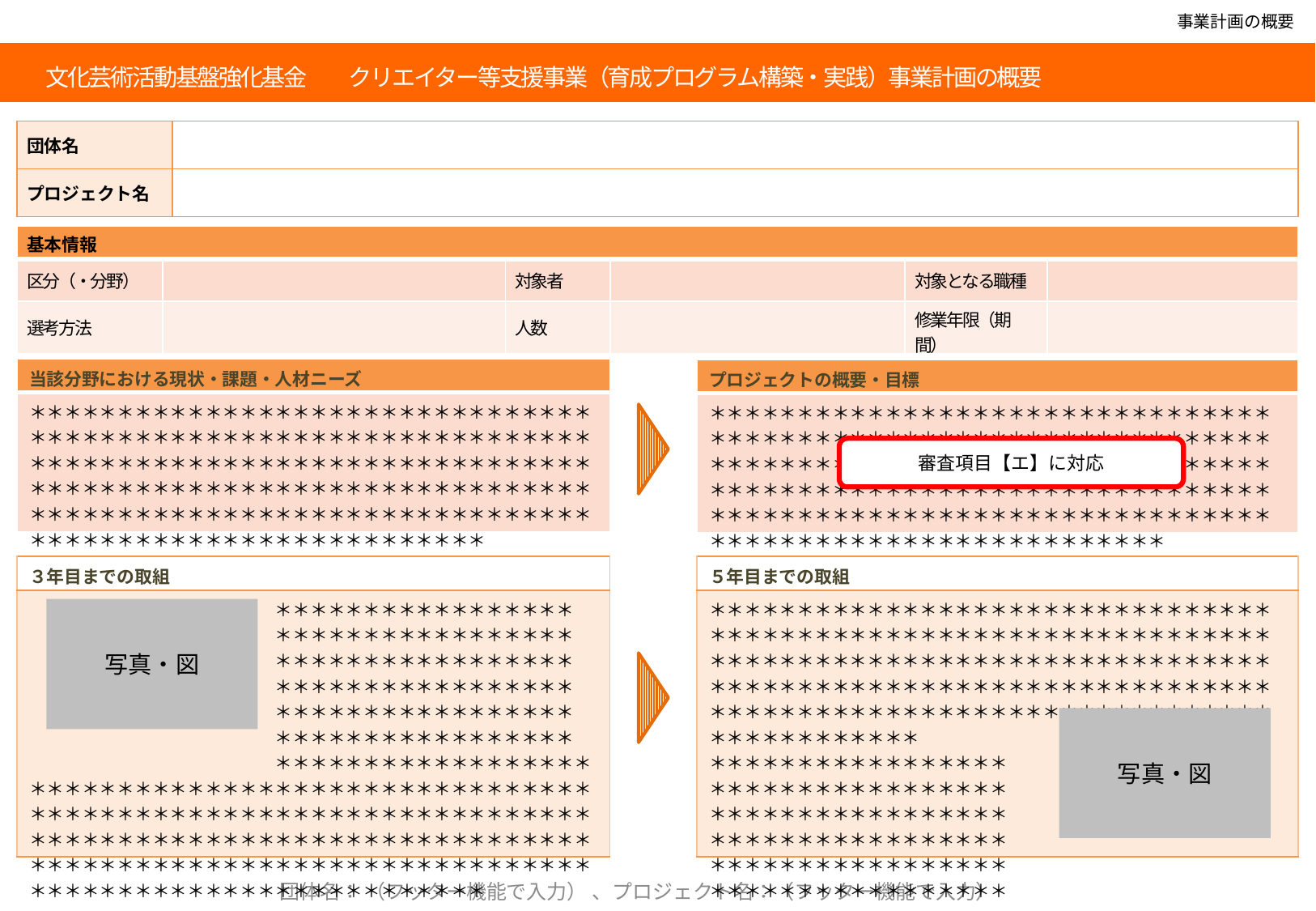

令和２年度「就職・転職支援のための大学リカレント教育推進事業（就職・転職支援のためのリカレント教育プログラムの開発・実施）」企画提案書（a：求職支援）(P2)
事業計画の概要
　文化芸術活動基盤強化基金　　クリエイター等支援事業（育成プログラム構築・実践）事業計画の概要
| 団体名 |  |
| --- | --- |
| プロジェクト名 |  |
| 基本情報 |  |  |  |  |  |
| --- | --- | --- | --- | --- | --- |
| 区分（・分野） |  | 対象者 |  | 対象となる職種 |  |
| 選考方法 |  | 人数 |  | 修業年限（期間） |  |
| 当該分野における現状・課題・人材ニーズ |
| --- |
| ＊＊＊＊＊＊＊＊＊＊＊＊＊＊＊＊＊＊＊＊＊＊＊＊＊＊＊＊＊＊＊＊＊＊＊＊＊＊＊＊＊＊＊＊＊＊＊＊＊＊＊＊＊＊＊＊＊＊＊＊＊＊＊＊＊＊＊＊＊＊＊＊＊＊＊＊＊＊＊＊＊＊＊＊＊＊＊＊＊＊＊＊＊＊＊＊＊＊＊＊＊＊＊＊＊＊＊＊＊＊＊＊＊＊＊＊＊＊＊＊＊＊＊＊＊＊＊＊＊＊＊＊＊＊＊＊＊＊＊＊＊＊＊＊＊＊＊＊＊＊＊＊＊＊＊＊＊＊＊＊＊＊＊＊＊＊＊＊＊＊＊＊＊＊＊＊＊＊＊＊＊＊＊＊＊＊ |
| プロジェクトの概要・目標 |
| --- |
| ＊＊＊＊＊＊＊＊＊＊＊＊＊＊＊＊＊＊＊＊＊＊＊＊＊＊＊＊＊＊＊＊＊＊＊＊＊＊＊＊＊＊＊＊＊＊＊＊＊＊＊＊＊＊＊＊＊＊＊＊＊＊＊＊＊＊＊＊＊＊＊＊＊＊＊＊＊＊＊＊＊＊＊＊＊＊＊＊＊＊＊＊＊＊＊＊＊＊＊＊＊＊＊＊＊＊＊＊＊＊＊＊＊＊＊＊＊＊＊＊＊＊＊＊＊＊＊＊＊＊＊＊＊＊＊＊＊＊＊＊＊＊＊＊＊＊＊＊＊＊＊＊＊＊＊＊＊＊＊＊＊＊＊＊＊＊＊＊＊＊＊＊＊＊＊＊＊＊＊＊＊＊＊＊＊＊ |

審査項目【エ】に対応
| ３年目までの取組 |
| --- |
| ＊＊＊＊＊＊＊＊＊＊＊＊＊＊＊＊＊ 　　　　　　　　　　　　　　＊＊＊＊＊＊＊＊＊＊＊＊＊＊＊＊＊ 　　　　　　　　　　　　　　＊＊＊＊＊＊＊＊＊＊＊＊＊＊＊＊＊ 　　　　　　　　　　　　　　＊＊＊＊＊＊＊＊＊＊＊＊＊＊＊＊＊ 　　　　　　　　　　　　　　＊＊＊＊＊＊＊＊＊＊＊＊＊＊＊＊＊ 　　　　　　　　　　　　　　＊＊＊＊＊＊＊＊＊＊＊＊＊＊＊＊＊ 　　　　　　　　　　　　　　＊＊＊＊＊＊＊＊＊＊＊＊＊＊＊＊＊＊＊＊＊＊＊＊＊＊＊＊＊＊＊＊＊＊＊＊＊＊＊＊＊＊＊＊＊＊＊＊＊＊＊＊＊＊＊＊＊＊＊＊＊＊＊＊＊＊＊＊＊＊＊＊＊＊＊＊＊＊＊＊＊＊＊＊＊＊＊＊＊＊＊＊＊＊＊＊＊＊＊＊＊＊＊＊＊＊＊＊＊＊＊＊＊＊＊＊＊＊＊＊＊＊＊＊＊＊＊＊＊＊＊＊＊＊＊＊＊＊＊＊＊＊＊＊＊＊＊＊＊＊＊＊＊＊＊＊＊＊＊＊＊＊＊＊＊＊＊＊＊＊＊＊ |
| ５年目までの取組 |
| --- |
| ＊＊＊＊＊＊＊＊＊＊＊＊＊＊＊＊＊＊＊＊＊＊＊＊＊＊＊＊＊＊＊＊＊＊＊＊＊＊＊＊＊＊＊＊＊＊＊＊＊＊＊＊＊＊＊＊＊＊＊＊＊＊＊＊＊＊＊＊＊＊＊＊＊＊＊＊＊＊＊＊＊＊＊＊＊＊＊＊＊＊＊＊＊＊＊＊＊＊＊＊＊＊＊＊＊＊＊＊＊＊＊＊＊＊＊＊＊＊＊＊＊＊＊＊＊＊＊＊＊＊＊＊＊＊＊＊＊＊＊＊＊＊＊＊＊＊＊＊＊＊＊＊＊＊＊＊＊＊＊＊＊＊＊＊＊＊＊＊＊＊＊＊ ＊＊＊＊＊＊＊＊＊＊＊＊＊＊＊＊＊ ＊＊＊＊＊＊＊＊＊＊＊＊＊＊＊＊＊ ＊＊＊＊＊＊＊＊＊＊＊＊＊＊＊＊＊ ＊＊＊＊＊＊＊＊＊＊＊＊＊＊＊＊＊ ＊＊＊＊＊＊＊＊＊＊＊＊＊＊＊＊＊ ＊＊＊＊＊＊＊＊＊＊＊＊＊＊＊＊＊ |
写真・図

写真・図
←フッターを以後のページ全てに必ず記入
団体名： （フッター機能で入力） 、プロジェクト名：（フッター機能で入力）